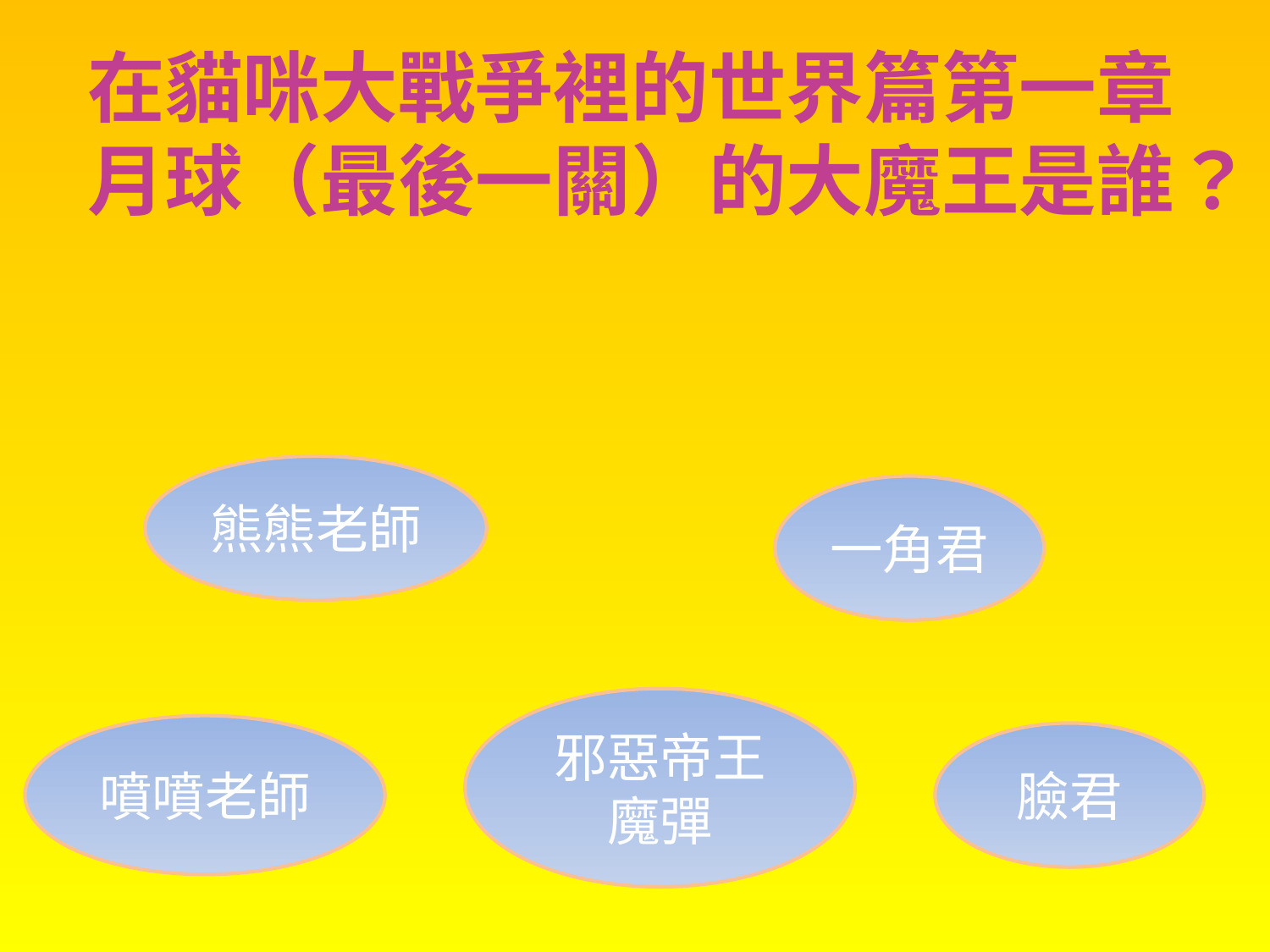

# 在貓咪大戰爭裡的世界篇第一章月球（最後一關）的大魔王是誰？
熊熊老師
一角君
邪惡帝王魔彈
噴噴老師
臉君